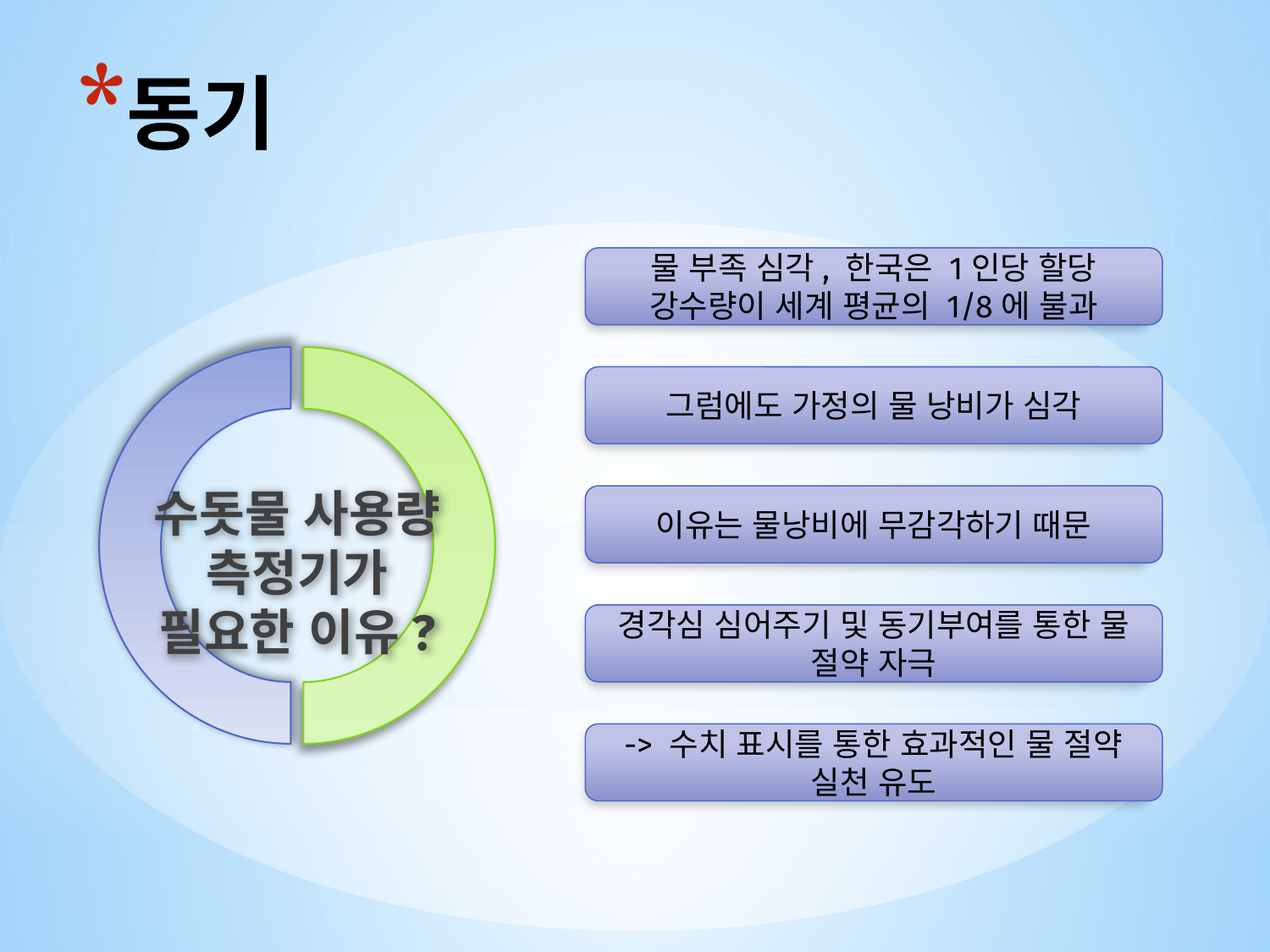

# 동기
물 부족 심각, 한국은 1인당 할당 강수량이 세계 평균의 1/8에 불과

수돗물 사용량 측정기가 필요한 이유?
그럼에도 가정의 물 낭비가 심각
이유는 물낭비에 무감각하기 때문
경각심 심어주기 및 동기부여를 통한 물 절약 자극
-> 수치 표시를 통한 효과적인 물 절약 실천 유도